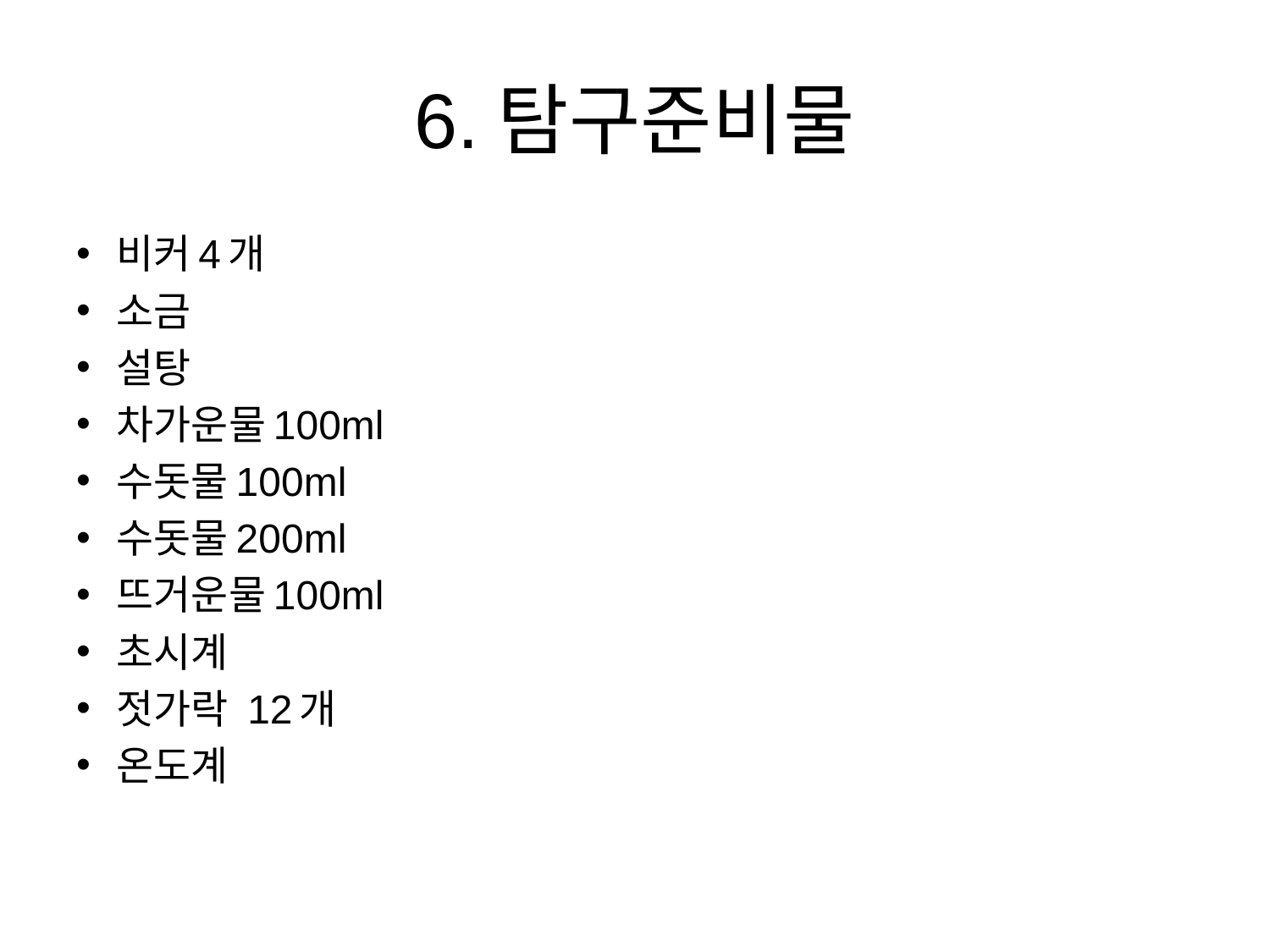

# 6.탐구준비물
비커4개
소금
설탕
차가운물100ml
수돗물100ml
수돗물200ml
뜨거운물100ml
초시계
젓가락 12개
온도계